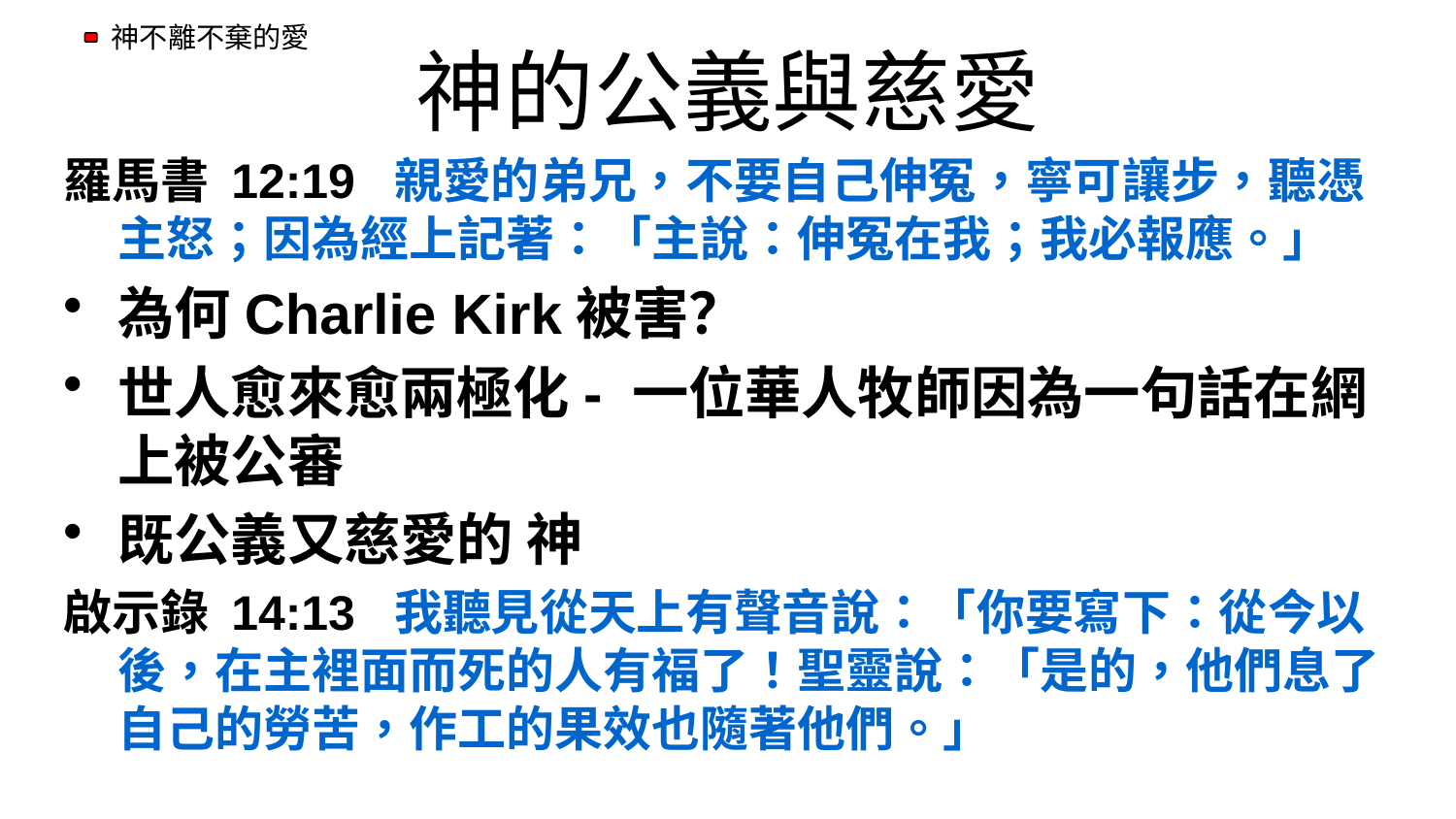

# 神的公義與慈愛
羅馬書 12:19  親愛的弟兄，不要自己伸冤，寧可讓步，聽憑主怒；因為經上記著：「主說：伸冤在我；我必報應。」
為何Charlie Kirk被害？
世人愈來愈兩極化- 一位華人牧師因為一句話在網上被公審
既公義又慈愛的 神
啟示錄 14:13  我聽見從天上有聲音說：「你要寫下：從今以後，在主裡面而死的人有福了！聖靈說：「是的，他們息了自己的勞苦，作工的果效也隨著他們。」